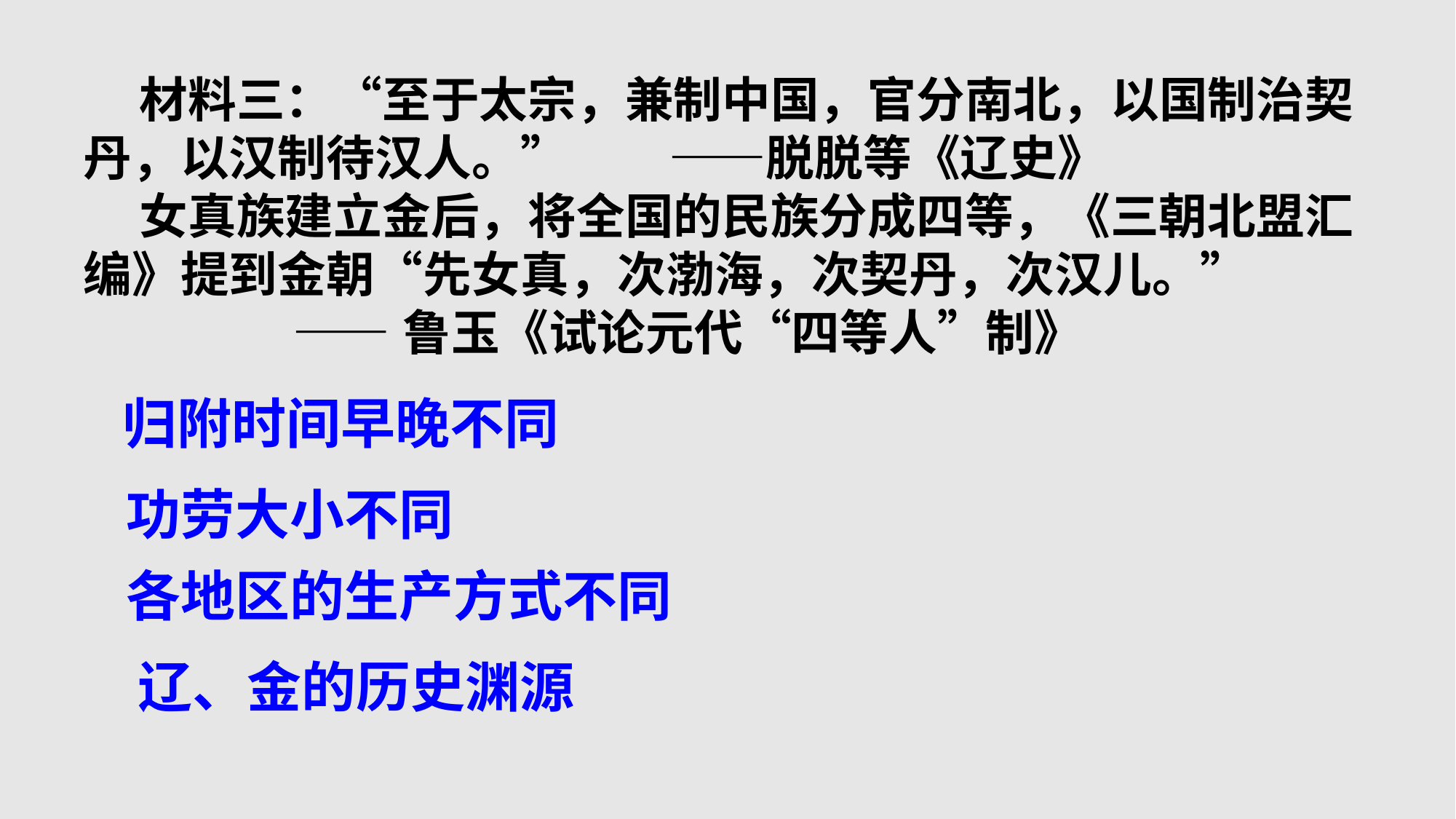

材料三：“至于太宗，兼制中国，官分南北，以国制治契丹，以汉制待汉人。”         ——脱脱等《辽史》
    女真族建立金后，将全国的民族分成四等，《三朝北盟汇编》提到金朝“先女真，次渤海，次契丹，次汉儿。”
                   ——鲁玉《试论元代“四等人”制》
归附时间早晚不同
功劳大小不同
各地区的生产方式不同
辽、金的历史渊源